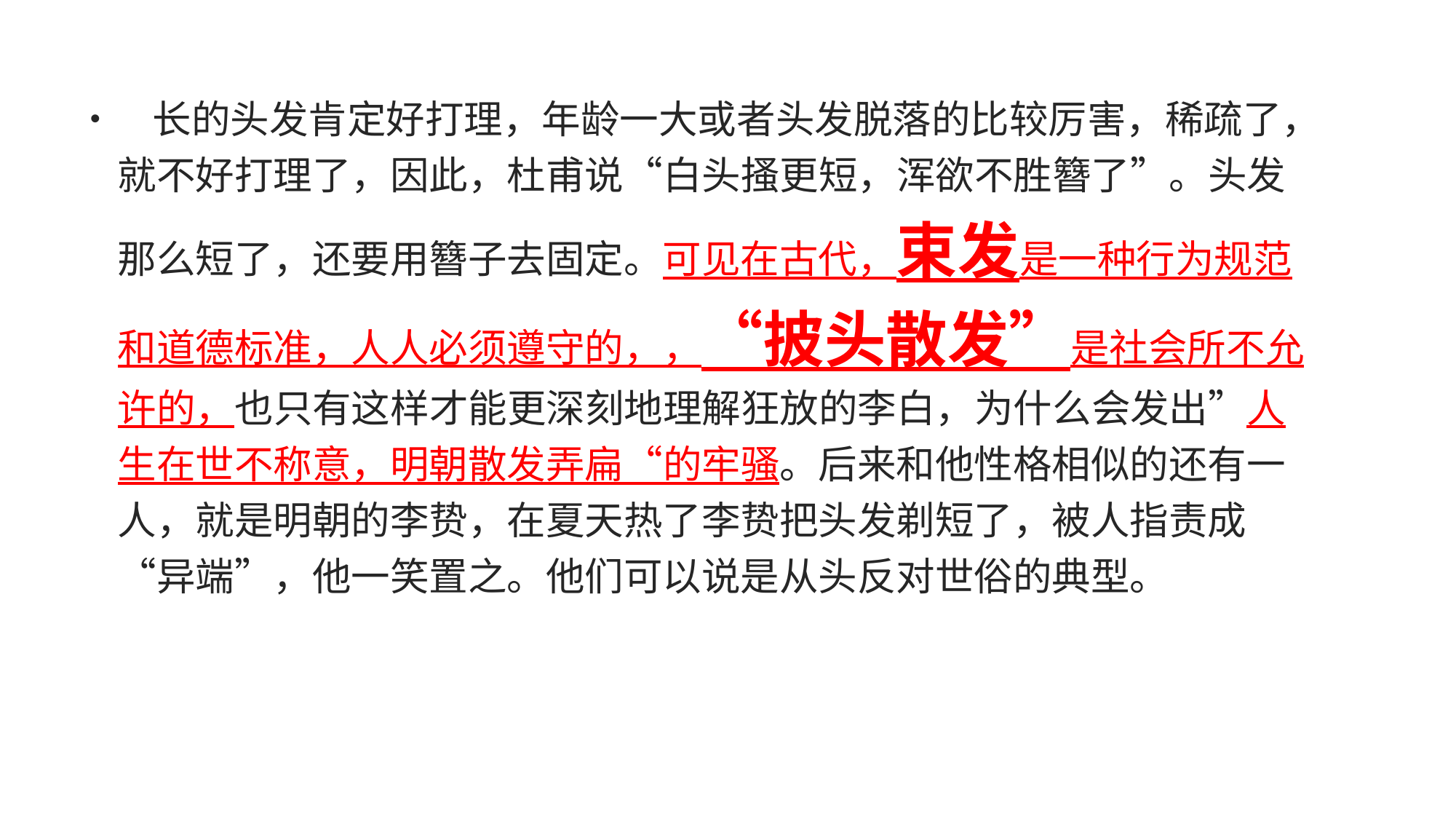

长的头发肯定好打理，年龄一大或者头发脱落的比较厉害，稀疏了，就不好打理了，因此，杜甫说“白头搔更短，浑欲不胜簪了”。头发那么短了，还要用簪子去固定。可见在古代，束发是一种行为规范和道德标准，人人必须遵守的，，“披头散发”是社会所不允许的，也只有这样才能更深刻地理解狂放的李白，为什么会发出”人生在世不称意，明朝散发弄扁“的牢骚。后来和他性格相似的还有一人，就是明朝的李贽，在夏天热了李贽把头发剃短了，被人指责成“异端”，他一笑置之。他们可以说是从头反对世俗的典型。